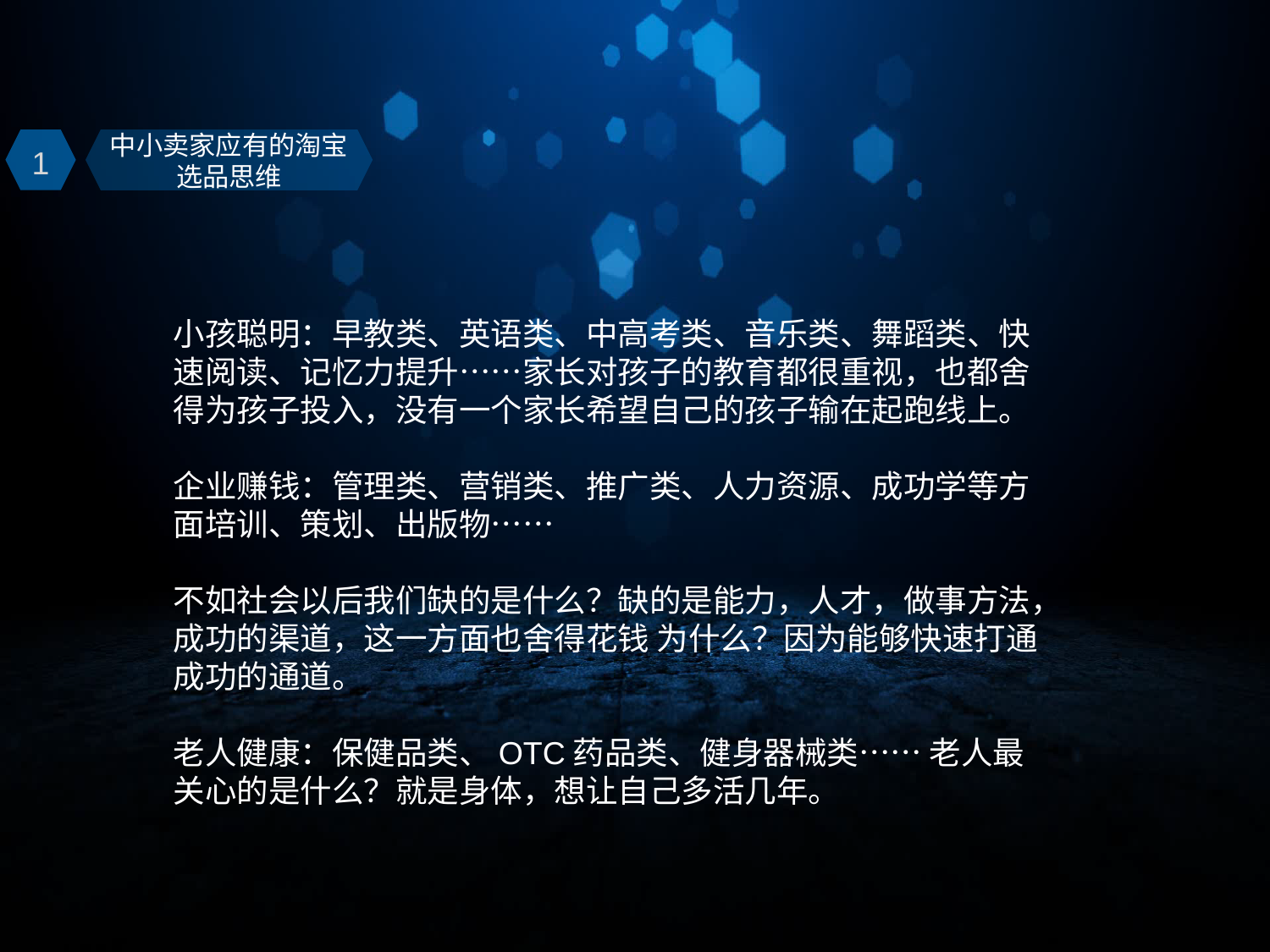

中小卖家应有的淘宝选品思维

1

小孩聪明：早教类、英语类、中高考类、音乐类、舞蹈类、快速阅读、记忆力提升……家长对孩子的教育都很重视，也都舍得为孩子投入，没有一个家长希望自己的孩子输在起跑线上。

企业赚钱：管理类、营销类、推广类、人力资源、成功学等方面培训、策划、出版物……

不如社会以后我们缺的是什么？缺的是能力，人才，做事方法，成功的渠道，这一方面也舍得花钱 为什么？因为能够快速打通成功的通道。

老人健康：保健品类、OTC药品类、健身器械类…… 老人最关心的是什么？就是身体，想让自己多活几年。